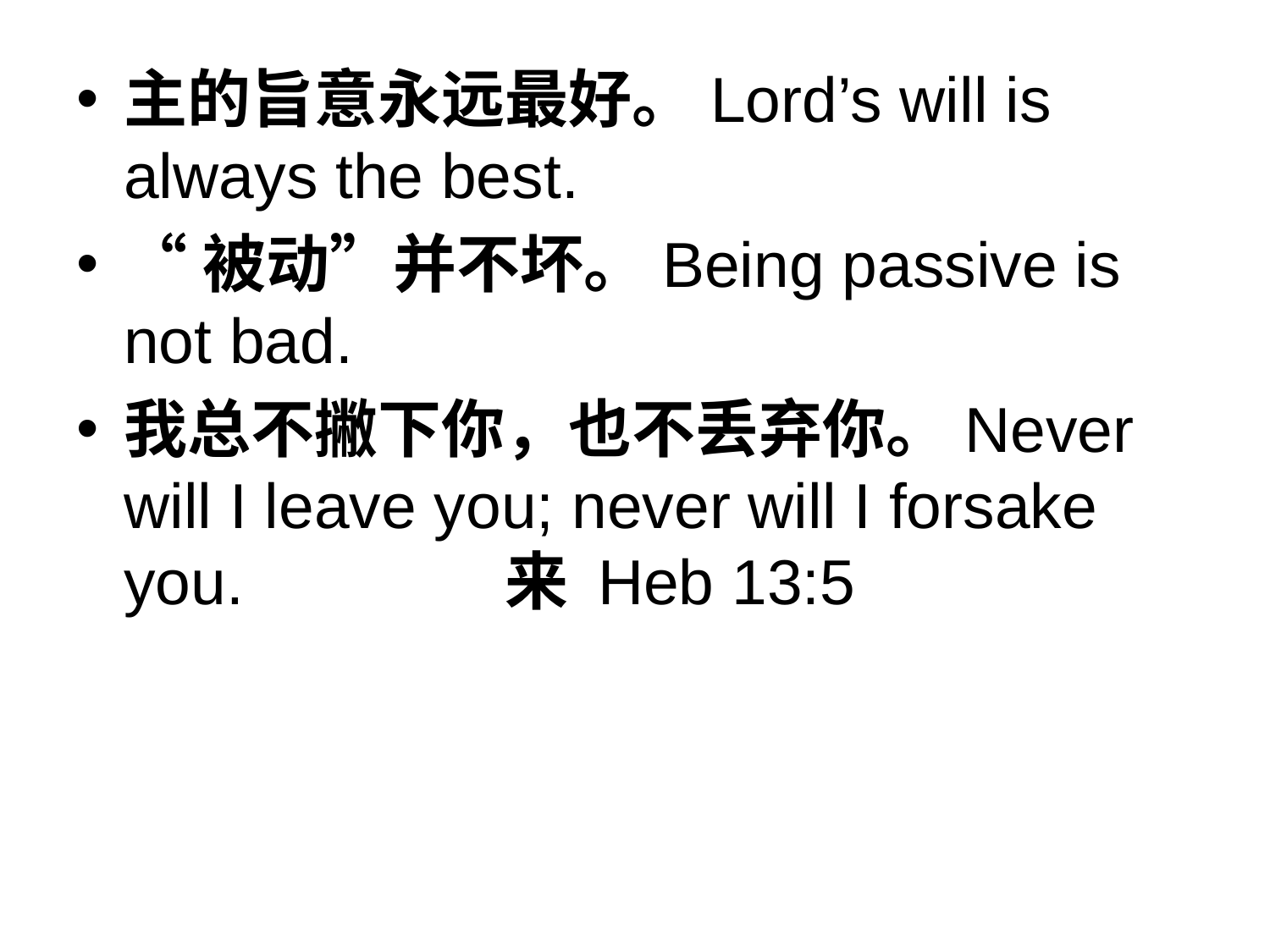

主的旨意永远最好。Lord’s will is always the best.
“被动”并不坏。Being passive is not bad.
我总不撇下你，也不丢弃你。Never will I leave you; never will I forsake you.			来 Heb 13:5